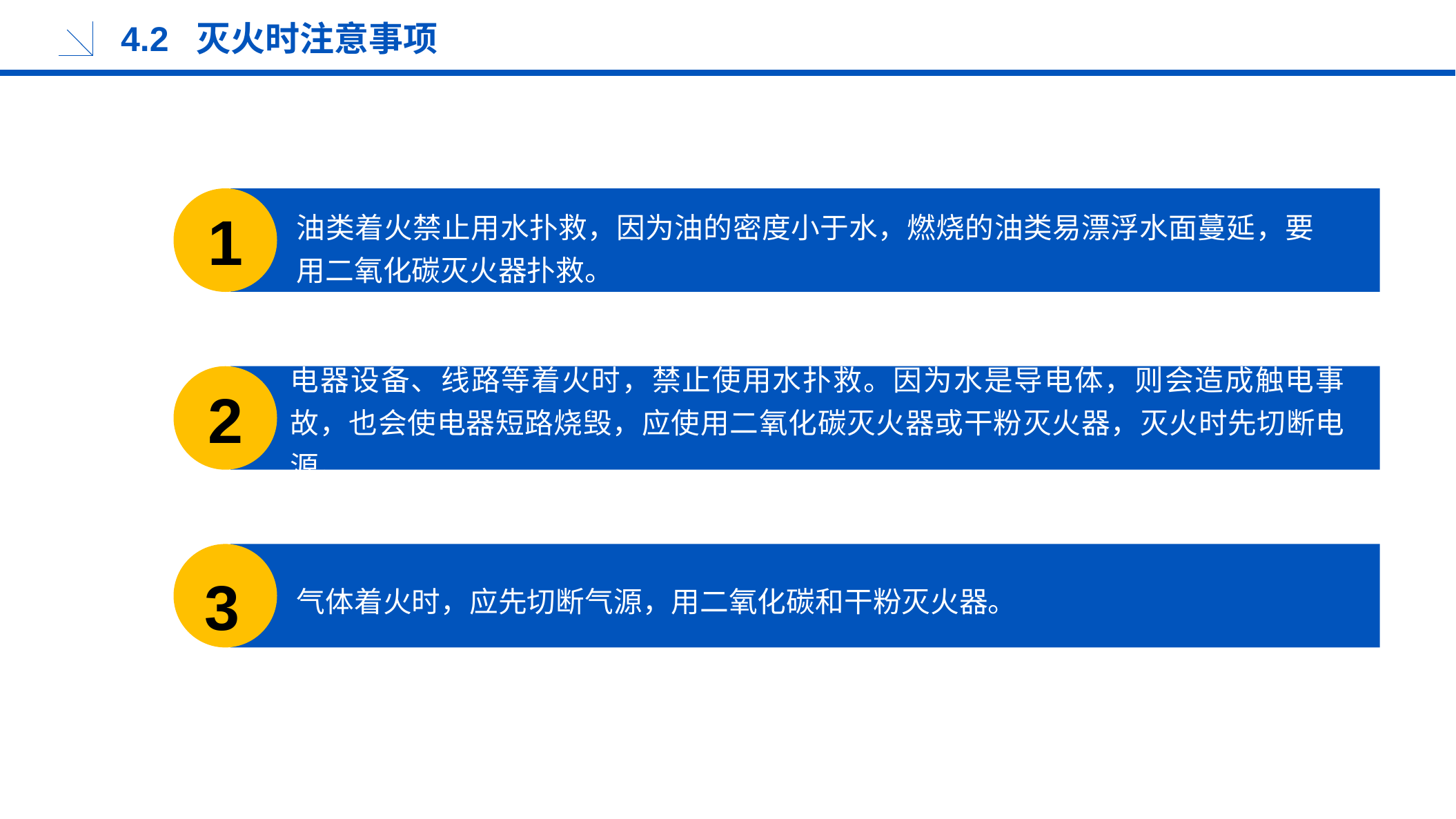

4.2  灭火时注意事项

油类着火禁止用水扑救，因为油的密度小于水，燃烧的油类易漂浮水面蔓延，要用二氧化碳灭火器扑救。

1

电器设备、线路等着火时，禁止使用水扑救。因为水是导电体，则会造成触电事故，也会使电器短路烧毁，应使用二氧化碳灭火器或干粉灭火器，灭火时先切断电源。

2

3

气体着火时，应先切断气源，用二氧化碳和干粉灭火器。